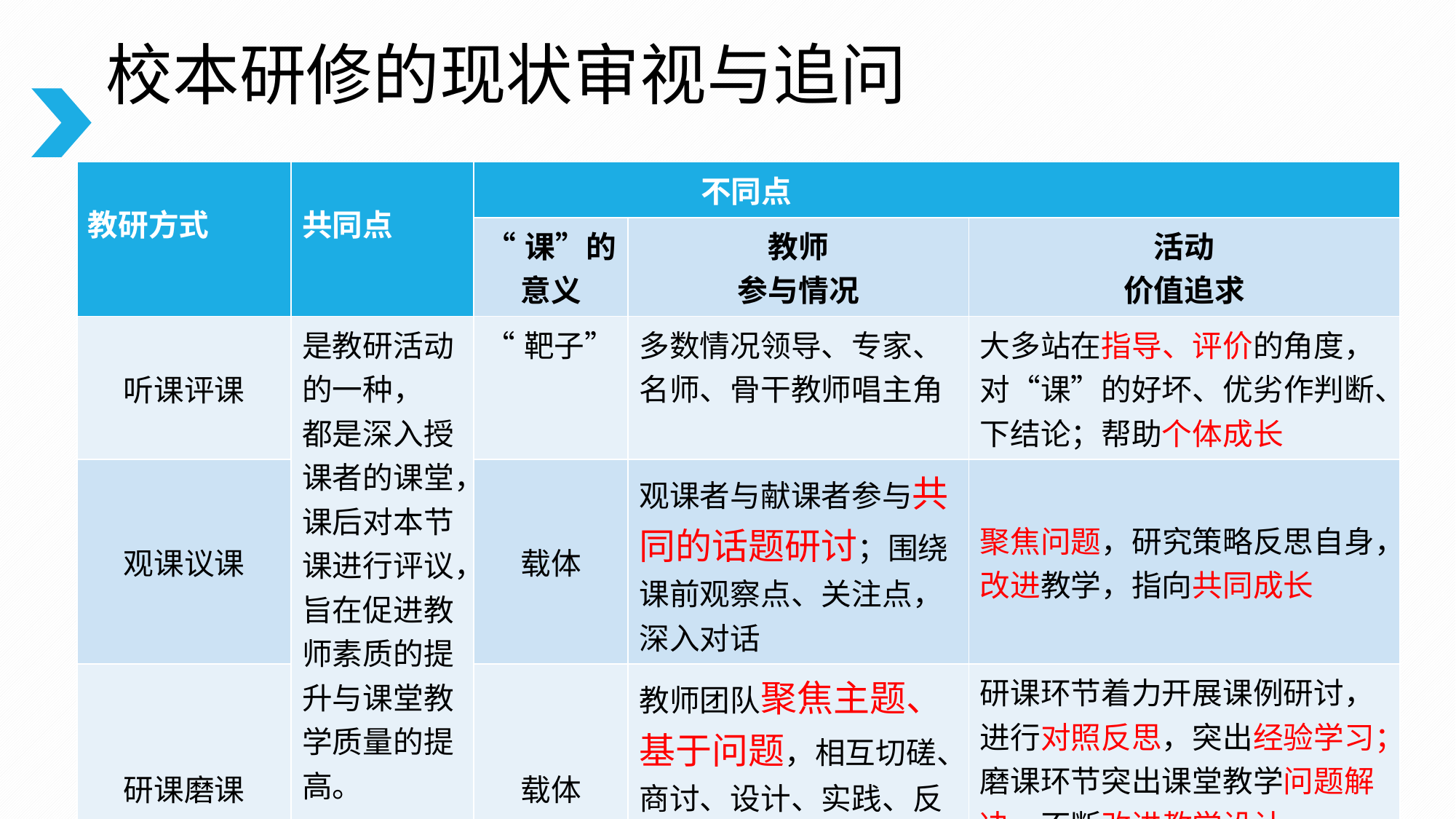

校本研修的现状审视与追问
| 教研方式 | 共同点 | 不同点 |  |  |
| --- | --- | --- | --- | --- |
|  |  | “课”的 意义 | 教师 参与情况 | 活动 价值追求 |
| 听课评课 | 是教研活动的一种， 都是深入授课者的课堂，课后对本节课进行评议，旨在促进教师素质的提升与课堂教学质量的提高。 | “靶子” | 多数情况领导、专家、名师、骨干教师唱主角 | 大多站在指导、评价的角度，对“课”的好坏、优劣作判断、下结论；帮助个体成长 |
| 观课议课 |  | 载体 | 观课者与献课者参与共同的话题研讨；围绕课前观察点、关注点，深入对话 | 聚焦问题，研究策略反思自身，改进教学，指向共同成长 |
| 研课磨课 |  | 载体 | 教师团队聚焦主题、基于问题，相互切磋、商讨、设计、实践、反思、再设计、再实践、再总结…… | 研课环节着力开展课例研讨，进行对照反思，突出经验学习； 磨课环节突出课堂教学问题解决，不断改进教学设计 指向共同成长 |